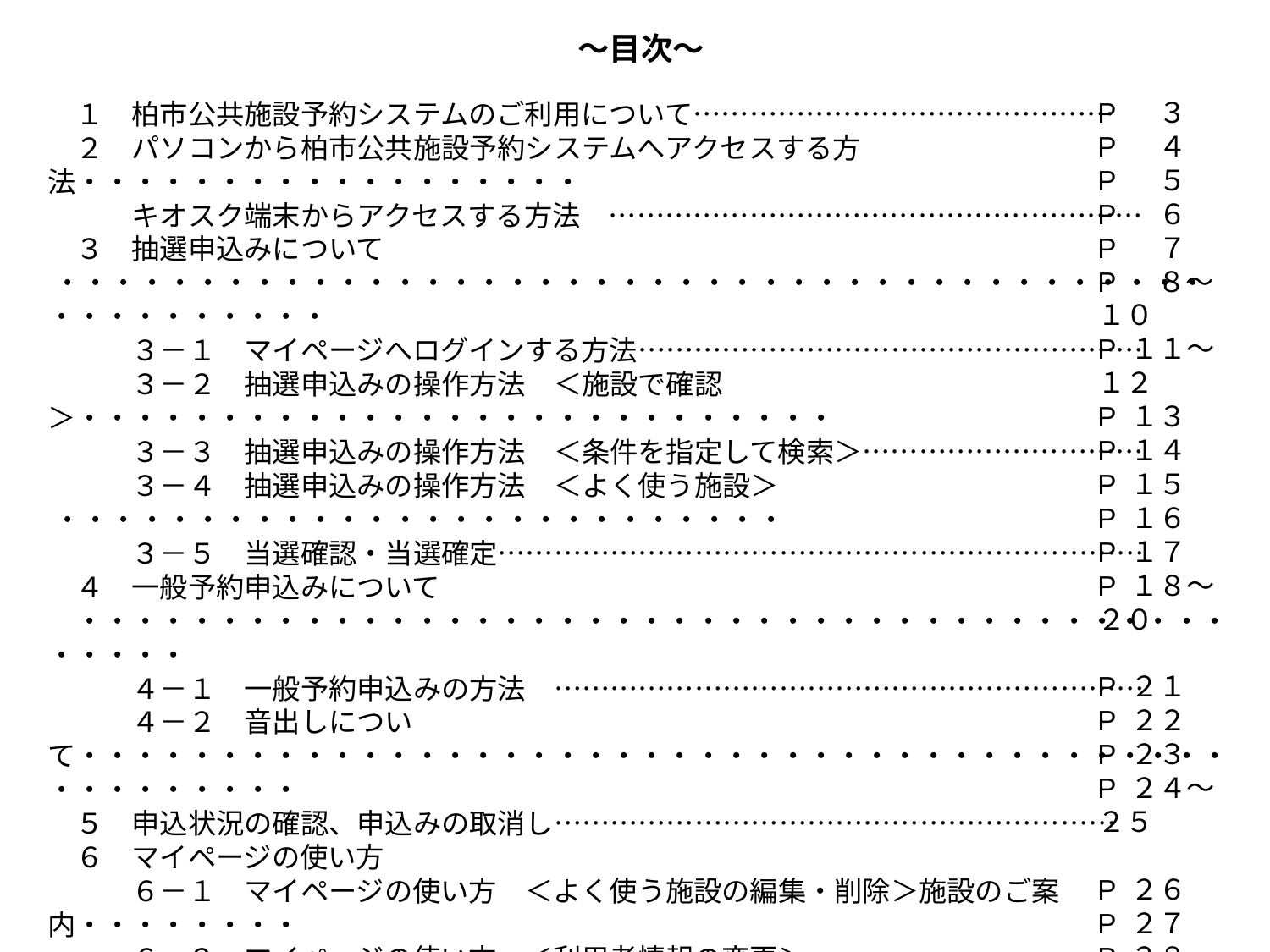

～目次～

　１　柏市公共施設予約システムのご利用について………………………………………
　２　パソコンから柏市公共施設予約システムへアクセスする方法・・・・・・・・・・・・・・・・・・
　　　キオスク端末からアクセスする方法　…………………………………………………
　３　抽選申込みについて ・・・・・・・・・・・・・・・・・・・・・・・・・・・・・・・・・・・・・・・・・・・・・・・・・・・
　　　３－１　マイページへログインする方法………………………………………………
　　　３－２　抽選申込みの操作方法　＜施設で確認＞・・・・・・・・・・・・・・・・・・・・・・・・・・・
　　　３－３　抽選申込みの操作方法　＜条件を指定して検索＞…………………………
　　　３－４　抽選申込みの操作方法　＜よく使う施設＞ ・・・・・・・・・・・・・・・・・・・・・・・・・・
　　　３－５　当選確認・当選確定……………………………………………………………
　４　一般予約申込みについて　・・・・・・・・・・・・・・・・・・・・・・・・・・・・・・・・・・・・・・・・・・・・・・
　　　４－１　一般予約申込みの方法　………………………………………………………
　　　４－２　音出しについて・・・・・・・・・・・・・・・・・・・・・・・・・・・・・・・・・・・・・・・・・・・・・・・・・・
　５　申込状況の確認、申込みの取消し……………………………………………………
　６　マイページの使い方
　　　６－１　マイページの使い方　＜よく使う施設の編集・削除＞施設のご案内・・・・・・・・
　　　６－２　マイページの使い方　＜利用者情報の変更＞　………………………………
　　　６－３　マイページの使い方　＜申込み状況の確認＞・・・・・・・・・・・・・・・・・・・・・・・・・
　　　６－４　マイページの使い方　＜パスワード再発行の方法＞…………………………
　７　その他の機能
　　　７－１　その他の機能　＜施設のご案内＞・・・・・・・・・・・・・・・・・・・・・・・・・・・・・・・・・・
　　　７－２　その他の機能　＜抽選対象施設＞……………………………………………
　８　システム利用の注意事項・・・・・・・・・・・・・・・・・・・・・・・・・・・・・・・・・・・・・・・・・・・・・・
　９　施設の定員と使用料…………………………………………………………………

P 　３
P 　４
P 　５
P 　６
P 　７
P　 ８～１０
P １１～１２
P １３
P １４
P １５
P １６
P １７
P １８～２０

P ２１
P ２２
P ２３
P ２４～２５

P ２６
P ２７
P ２８
P ２９